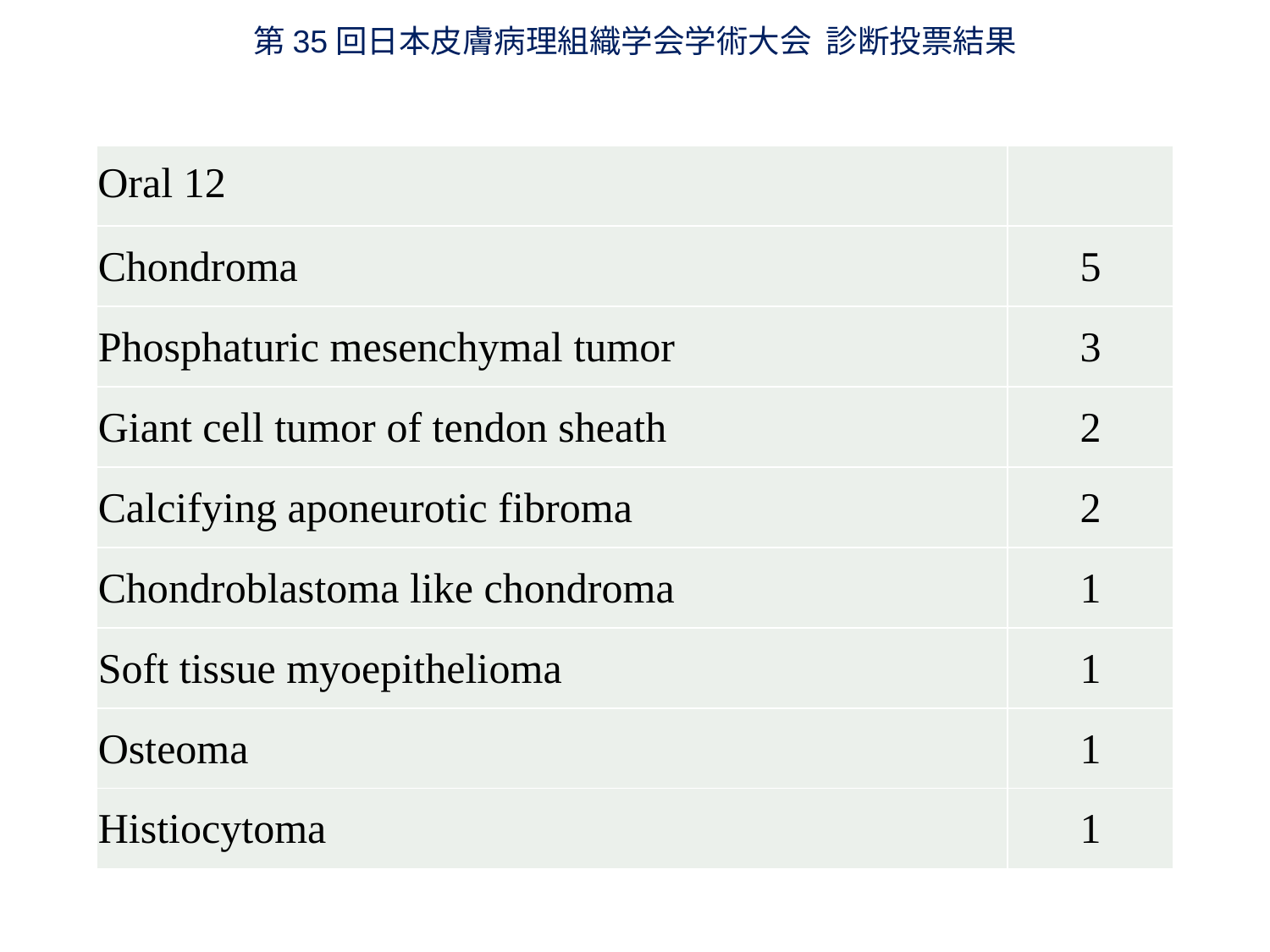

第35回日本皮膚病理組織学会学術大会  診断投票結果
| Oral 12 |  |
| --- | --- |
| Chondroma | 5 |
| Phosphaturic mesenchymal tumor | 3 |
| Giant cell tumor of tendon sheath | 2 |
| Calcifying aponeurotic fibroma | 2 |
| Chondroblastoma like chondroma | 1 |
| Soft tissue myoepithelioma | 1 |
| Osteoma | 1 |
| Histiocytoma | 1 |